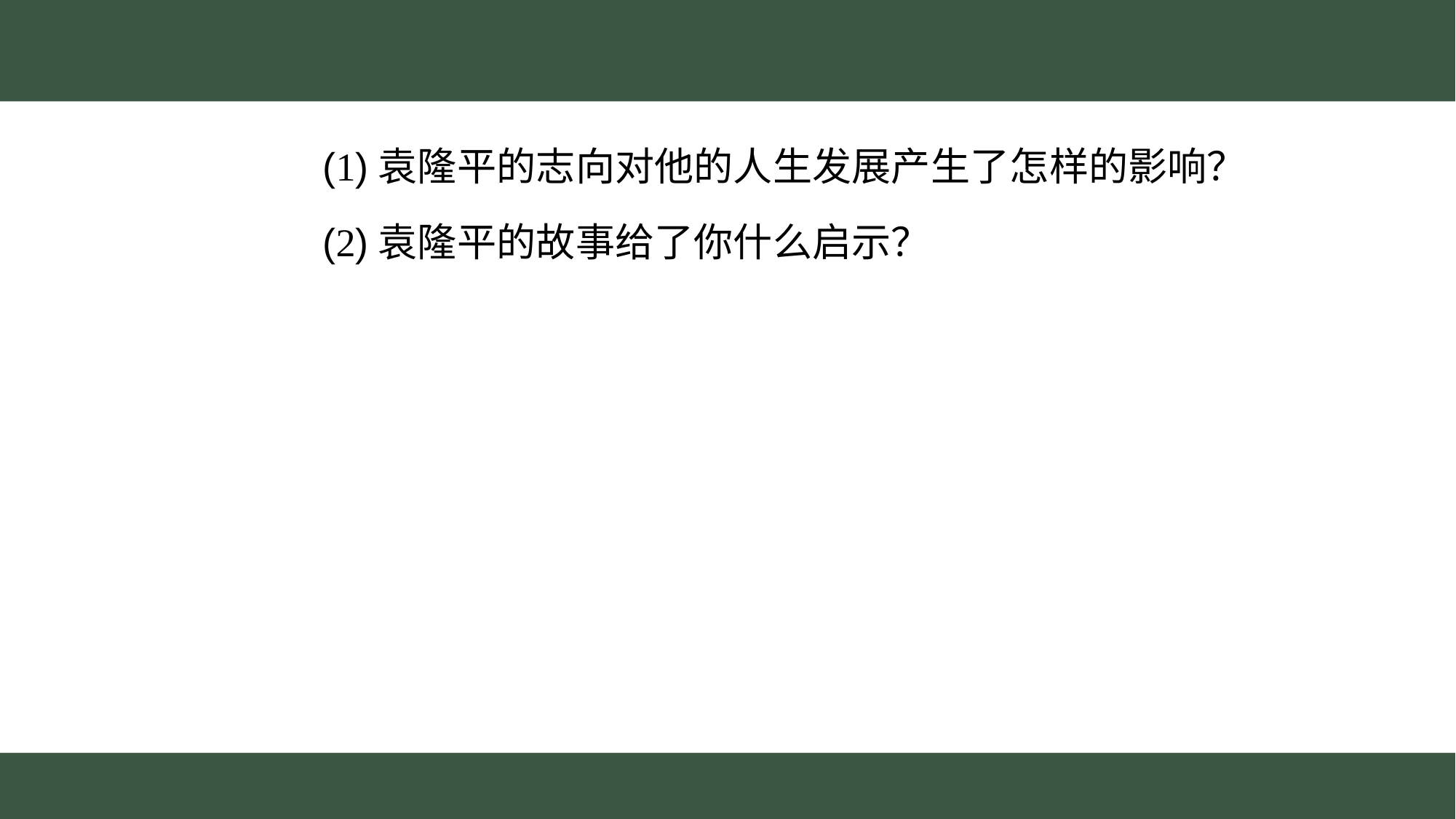

(1)袁隆平的志向对他的人生发展产生了怎样的影响？
　　(2)袁隆平的故事给了你什么启示？